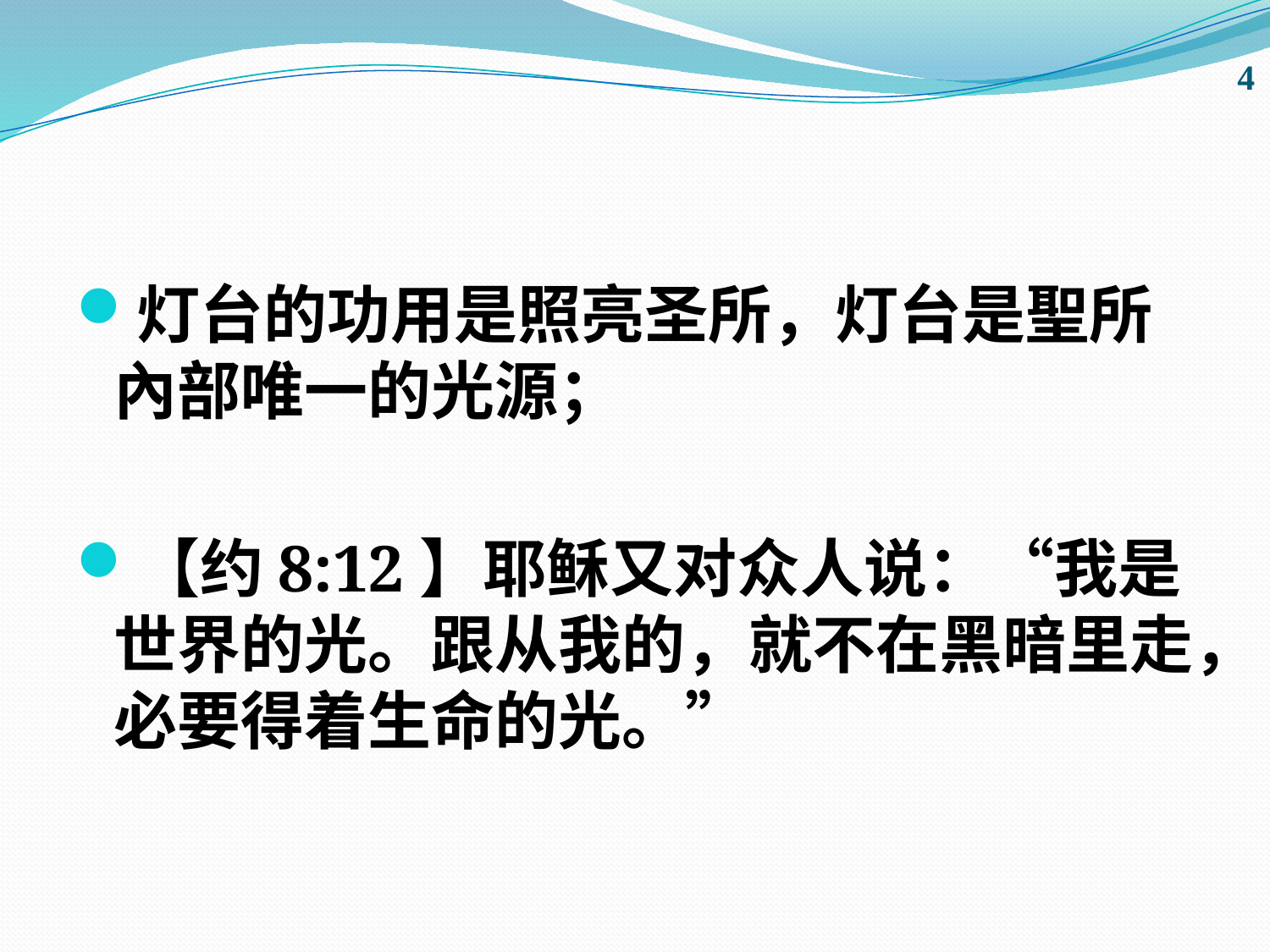

4
#
灯台的功用是照亮圣所，灯台是聖所內部唯一的光源；

【约8:12】耶稣又对众人说：“我是世界的光。跟从我的，就不在黑暗里走，必要得着生命的光。”